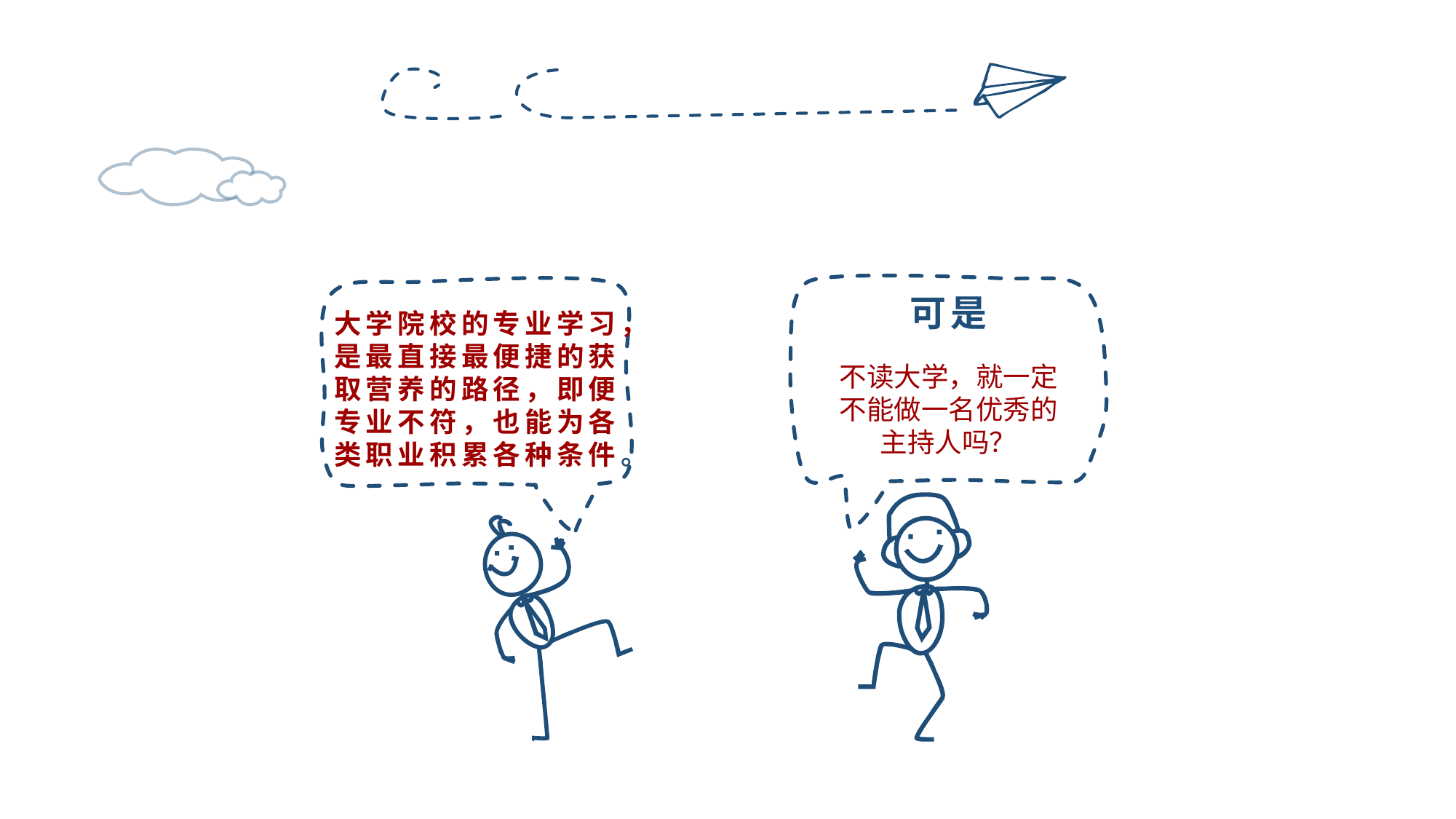

可是
大学院校的专业学习，是最直接最便捷的获取营养的路径，即便专业不符，也能为各类职业积累各种条件。
不读大学，就一定不能做一名优秀的主持人吗？